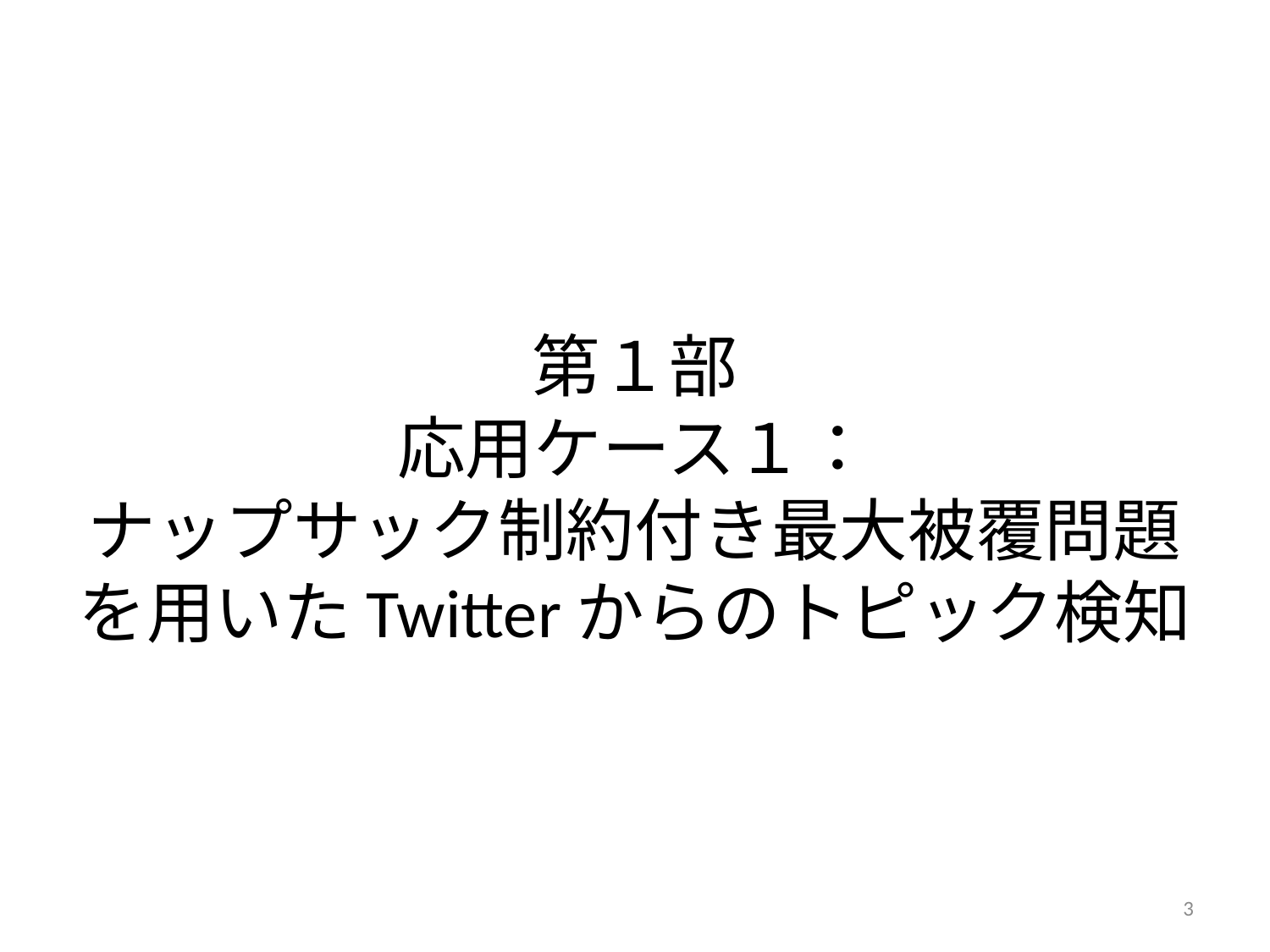

# 第１部 応用ケース１： ナップサック制約付き最大被覆問題を用いたTwitterからのトピック検知
3